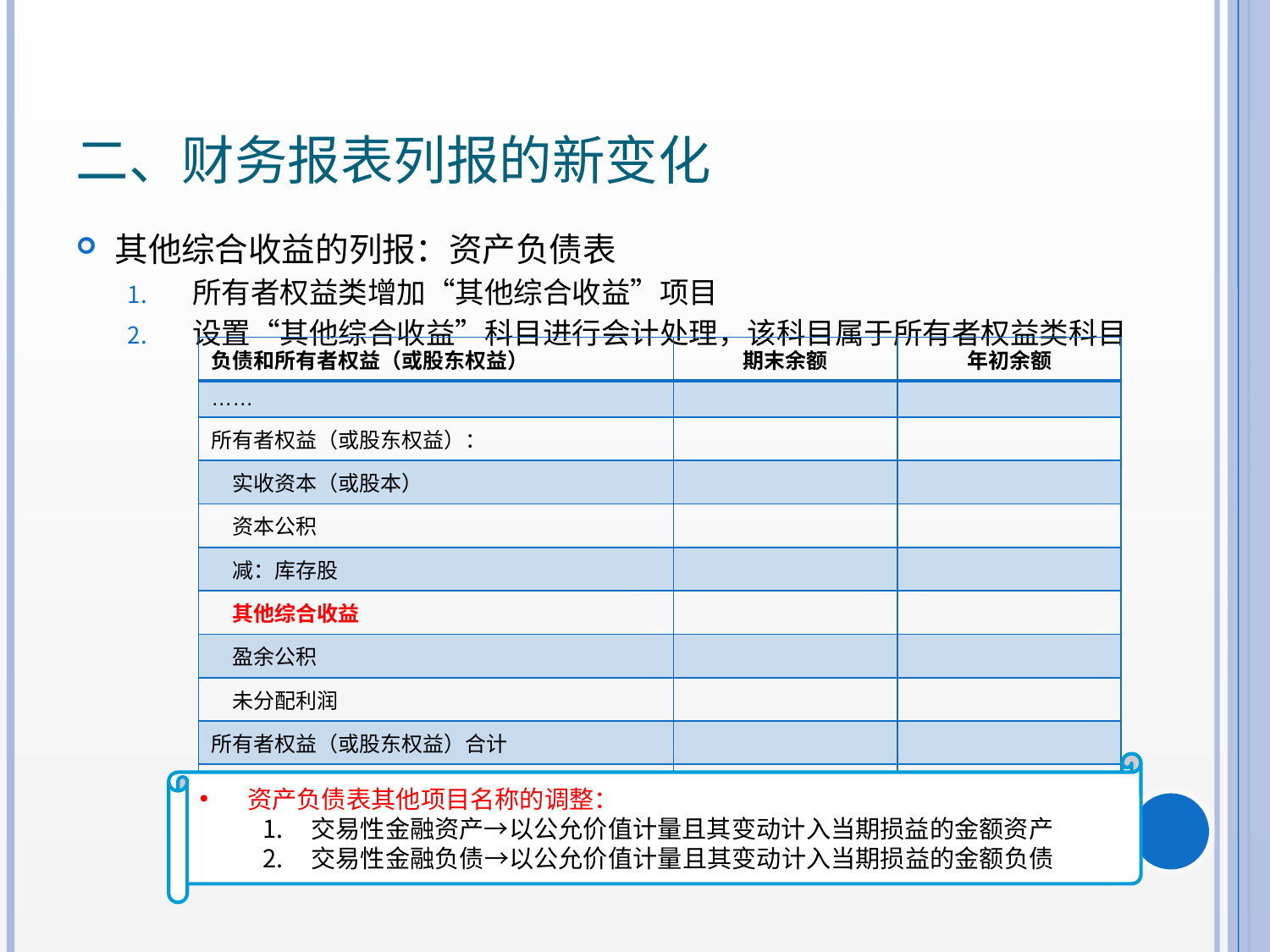

# 二、财务报表列报的新变化
其他综合收益的列报：资产负债表
所有者权益类增加“其他综合收益”项目
设置“其他综合收益”科目进行会计处理，该科目属于所有者权益类科目
| 负债和所有者权益（或股东权益） | 期末余额 | 年初余额 |
| --- | --- | --- |
| …… |  |  |
| 所有者权益（或股东权益）： |  |  |
| 实收资本（或股本） |  |  |
| 资本公积 |  |  |
| 减：库存股 |  |  |
| 其他综合收益 |  |  |
| 盈余公积 |  |  |
| 未分配利润 |  |  |
| 所有者权益（或股东权益）合计 |  |  |
| 负债和所有者权益（或股东权益）总计 |  |  |
资产负债表其他项目名称的调整：
交易性金融资产→以公允价值计量且其变动计入当期损益的金额资产
交易性金融负债→以公允价值计量且其变动计入当期损益的金额负债